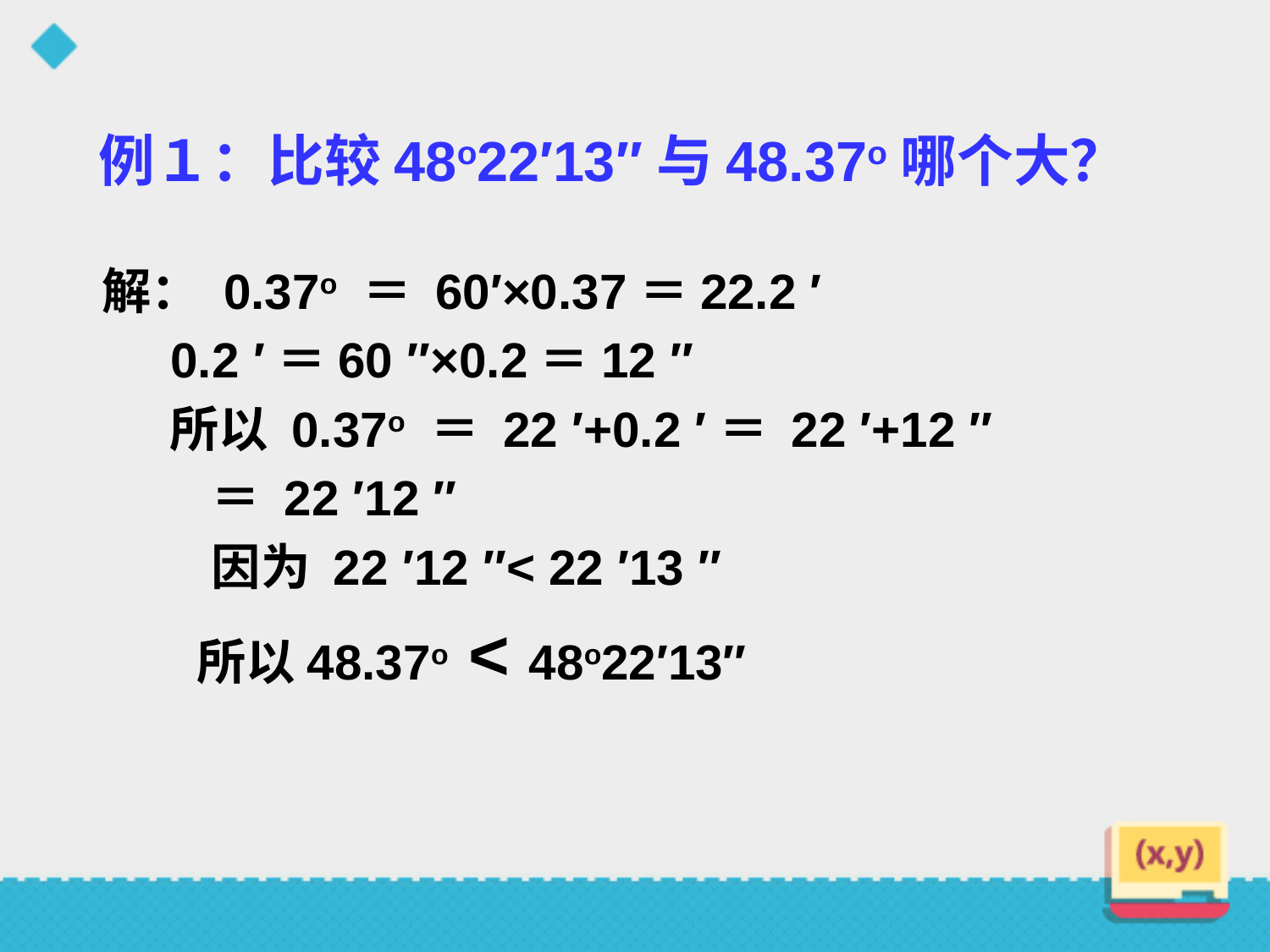

例１：比较48o22′13″与48.37o哪个大？

解： 0.37o ＝ 60′×0.37＝22.2 ′
     0.2 ′＝60 ″×0.2＝12 ″
     所以 0.37o ＝ 22 ′+0.2 ′＝ 22 ′+12 ″
　　 ＝ 22 ′12 ″
　 　因为 22 ′12 ″< 22 ′13 ″
 　  所以48.37o < 48o22′13″